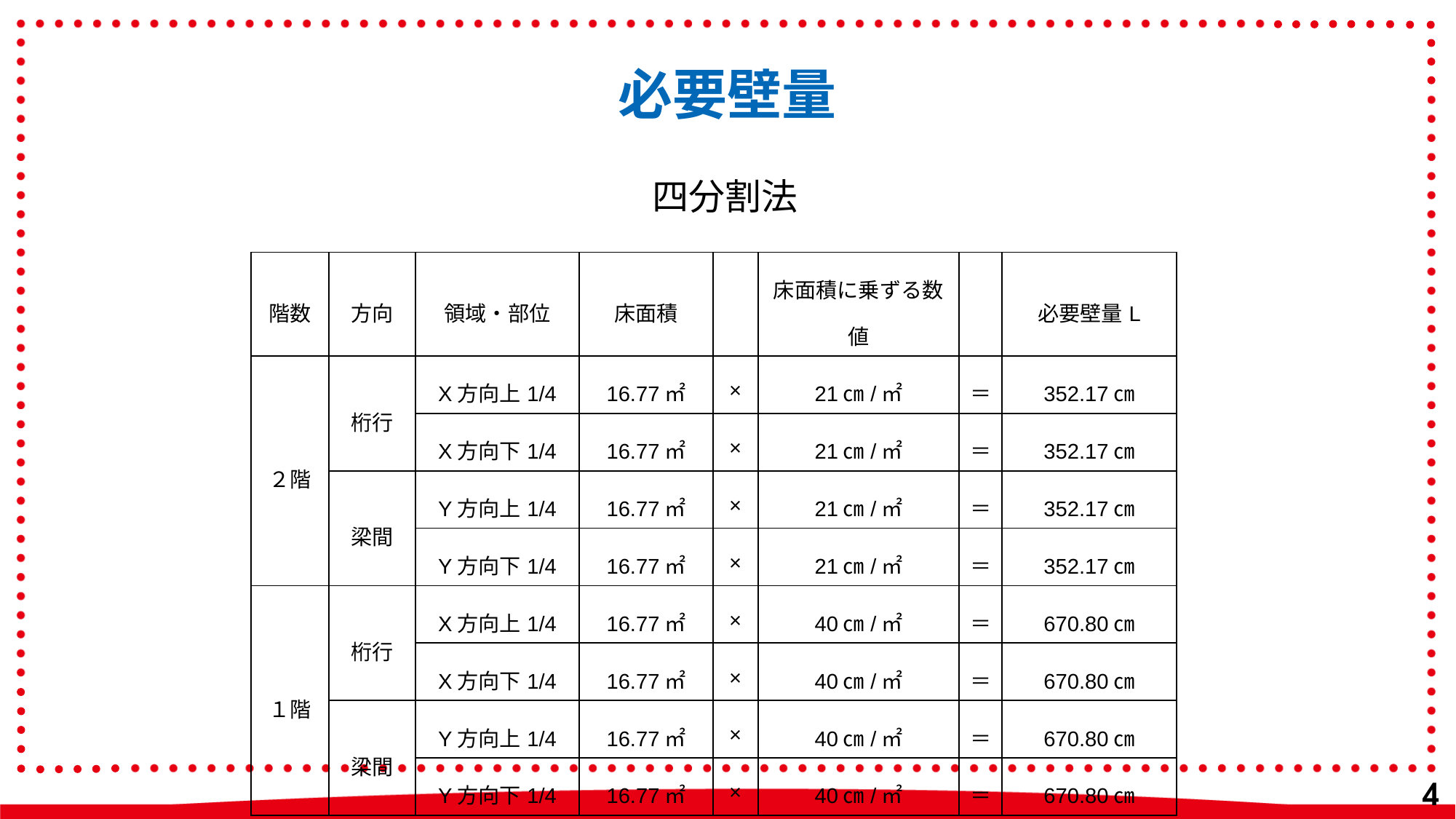

必要壁量

四分割法
| 階数 | 方向 | 領域・部位 | 床面積 |  | 床面積に乗ずる数値 |  | 必要壁量L |
| --- | --- | --- | --- | --- | --- | --- | --- |
| ２階 | 桁行 | X方向上1/4 | 16.77㎡ | × | 21㎝/㎡ | ＝ | 352.17㎝ |
|  |  | X方向下1/4 | 16.77㎡ | × | 21㎝/㎡ | ＝ | 352.17㎝ |
|  | 梁間 | Y方向上1/4 | 16.77㎡ | × | 21㎝/㎡ | ＝ | 352.17㎝ |
|  |  | Y方向下1/4 | 16.77㎡ | × | 21㎝/㎡ | ＝ | 352.17㎝ |
| １階 | 桁行 | X方向上1/4 | 16.77㎡ | × | 40㎝/㎡ | ＝ | 670.80㎝ |
|  |  | X方向下1/4 | 16.77㎡ | × | 40㎝/㎡ | ＝ | 670.80㎝ |
|  | 梁間 | Y方向上1/4 | 16.77㎡ | × | 40㎝/㎡ | ＝ | 670.80㎝ |
|  |  | Y方向下1/4 | 16.77㎡ | × | 40㎝/㎡ | ＝ | 670.80㎝ |

43